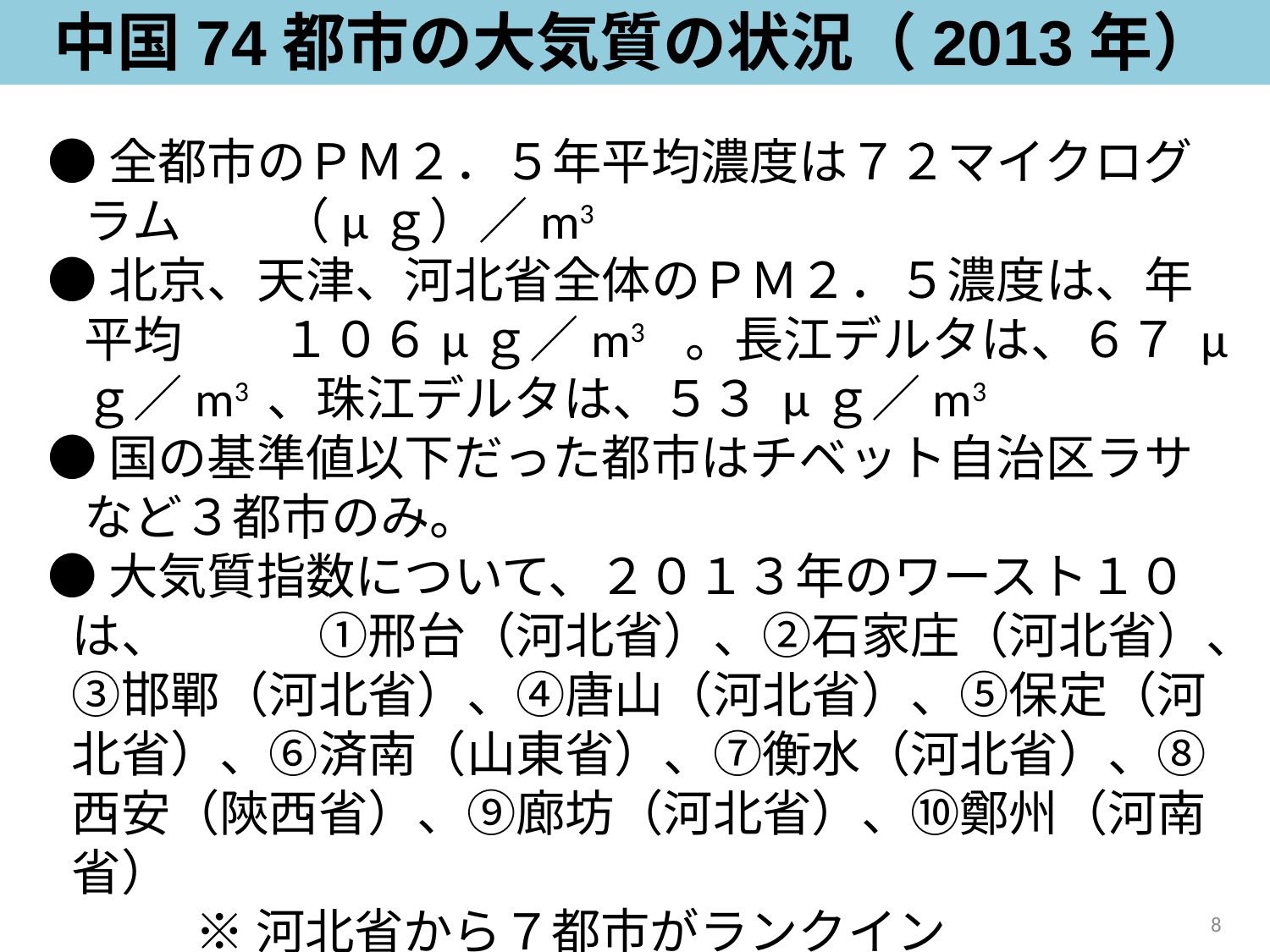

中国74都市の大気質の状況（2013年）
●全都市のＰＭ２．５年平均濃度は７２マイクログラム　　（μｇ）／m3
●北京、天津、河北省全体のＰＭ２．５濃度は、年平均　　１０６μｇ／m3　。長江デルタは、６７ μｇ／m3 、珠江デルタは、５３ μｇ／m3
●国の基準値以下だった都市はチベット自治区ラサなど３都市のみ。
●大気質指数について、２０１３年のワースト１０は、　　　①邢台（河北省）、②石家庄（河北省）、③邯鄲（河北省）、④唐山（河北省）、⑤保定（河北省）、⑥済南（山東省）、⑦衡水（河北省）、⑧西安（陝西省）、⑨廊坊（河北省）、⑩鄭州（河南省）
　　　※ 河北省から７都市がランクイン
8